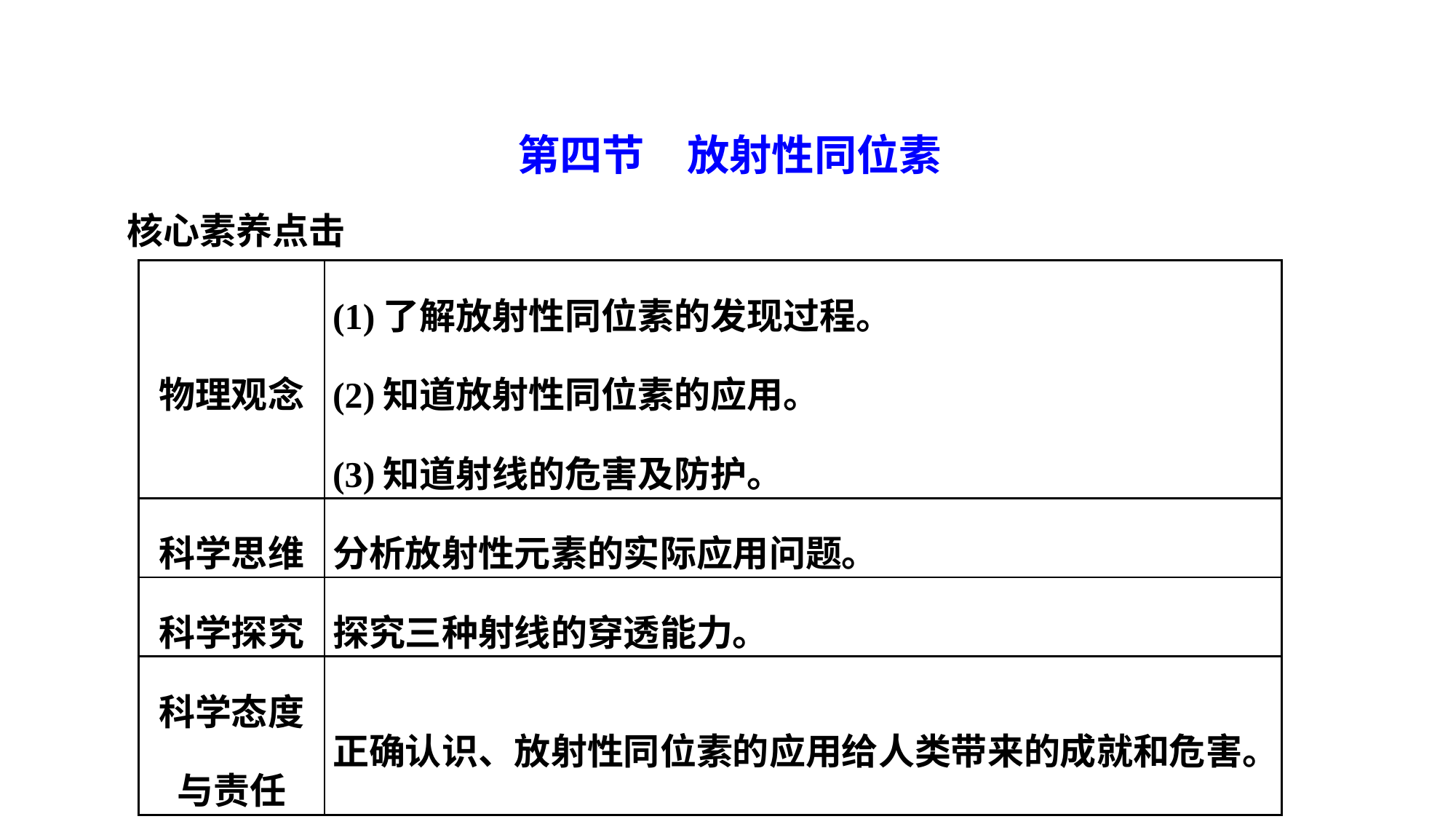

第四节　放射性同位素
    核心素养点击

| 物理观念 | (1)了解放射性同位素的发现过程。 (2)知道放射性同位素的应用。 (3)知道射线的危害及防护。 |
| --- | --- |
| 科学思维 | 分析放射性元素的实际应用问题。 |
| 科学探究 | 探究三种射线的穿透能力。 |
| 科学态度与责任 | 正确认识、放射性同位素的应用给人类带来的成就和危害。 |